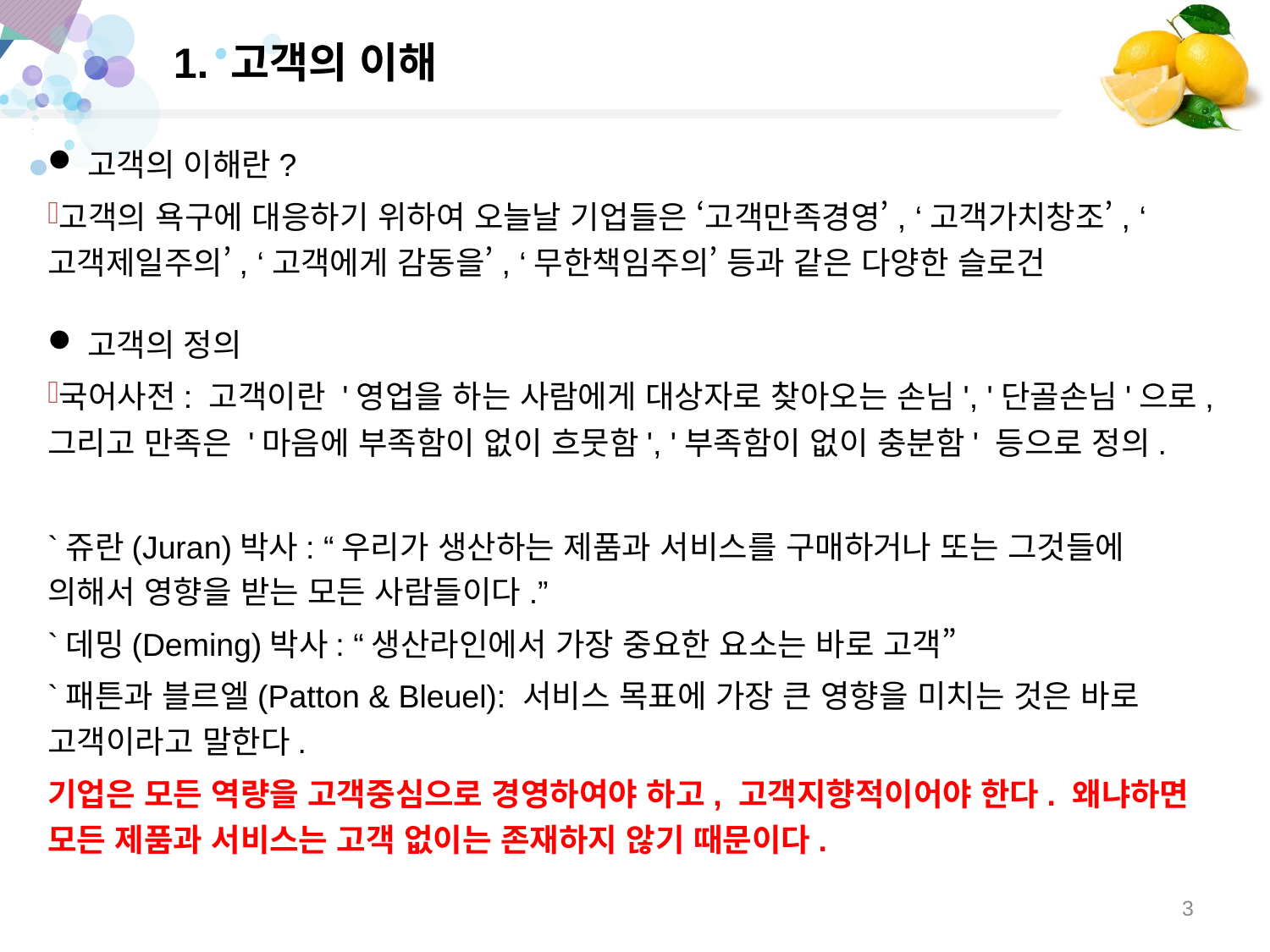

# 1. 고객의 이해
고객의 이해란?
고객의 욕구에 대응하기 위하여 오늘날 기업들은 ‘고객만족경영’, ‘고객가치창조’, ‘고객제일주의’, ‘고객에게 감동을’, ‘무한책임주의’ 등과 같은 다양한 슬로건

고객의 정의
국어사전: 고객이란 '영업을 하는 사람에게 대상자로 찾아오는 손님', '단골손님'으로, 그리고 만족은 '마음에 부족함이 없이 흐뭇함', '부족함이 없이 충분함' 등으로 정의.

`쥬란(Juran)박사: “우리가 생산하는 제품과 서비스를 구매하거나 또는 그것들에 의해서 영향을 받는 모든 사람들이다.”
`데밍(Deming)박사: “생산라인에서 가장 중요한 요소는 바로 고객”
`패튼과 블르엘(Patton & Bleuel): 서비스 목표에 가장 큰 영향을 미치는 것은 바로 고객이라고 말한다.
기업은 모든 역량을 고객중심으로 경영하여야 하고, 고객지향적이어야 한다. 왜냐하면 모든 제품과 서비스는 고객 없이는 존재하지 않기 때문이다.

3